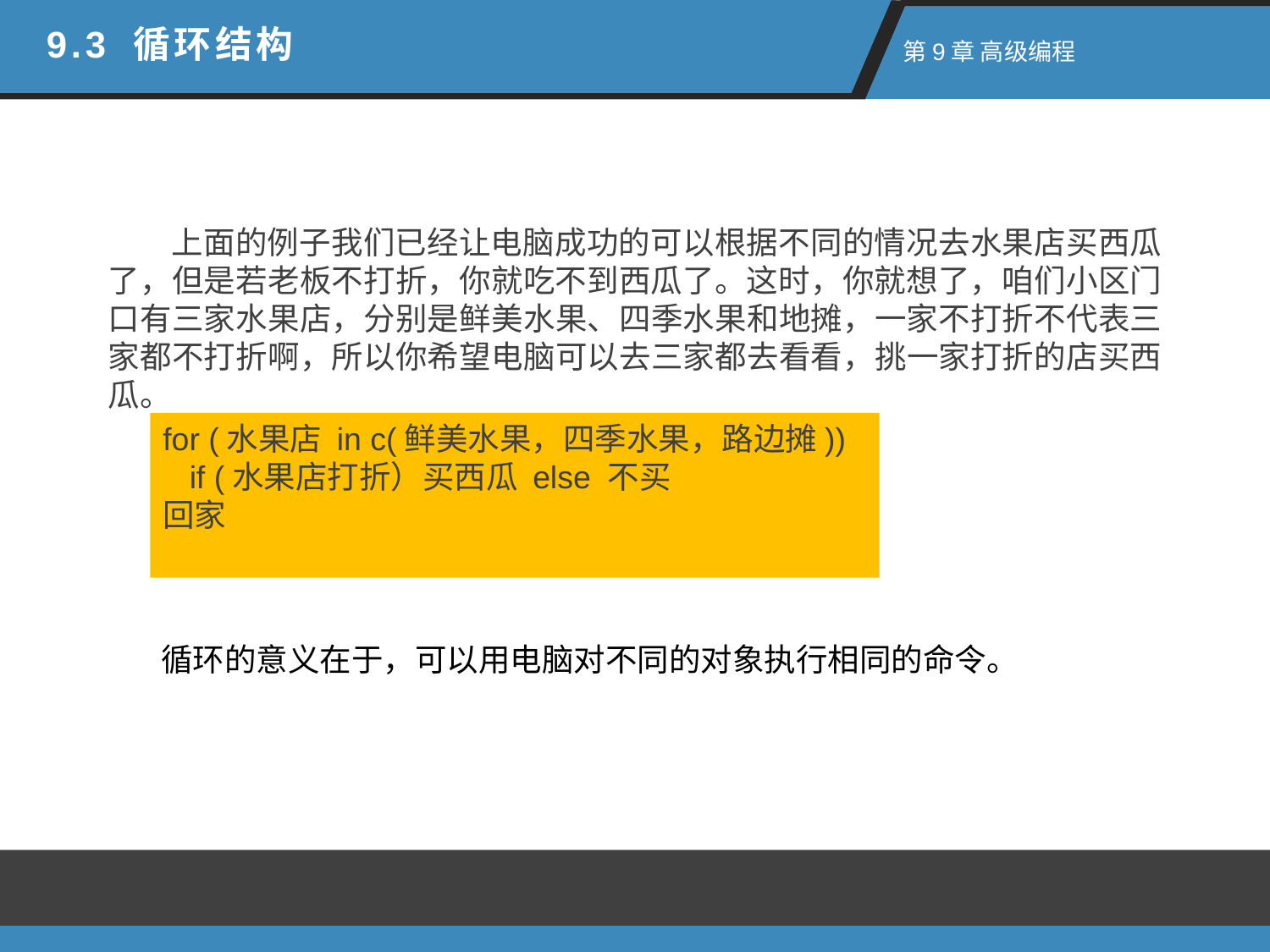

9.3 循环结构
  第9章 高级编程
上面的例子我们已经让电脑成功的可以根据不同的情况去水果店买西瓜了，但是若老板不打折，你就吃不到西瓜了。这时，你就想了，咱们小区门口有三家水果店，分别是鲜美水果、四季水果和地摊，一家不打折不代表三家都不打折啊，所以你希望电脑可以去三家都去看看，挑一家打折的店买西瓜。

for (水果店 in c(鲜美水果，四季水果，路边摊))
   if (水果店打折）买西瓜 else 不买
回家

循环的意义在于，可以用电脑对不同的对象执行相同的命令。